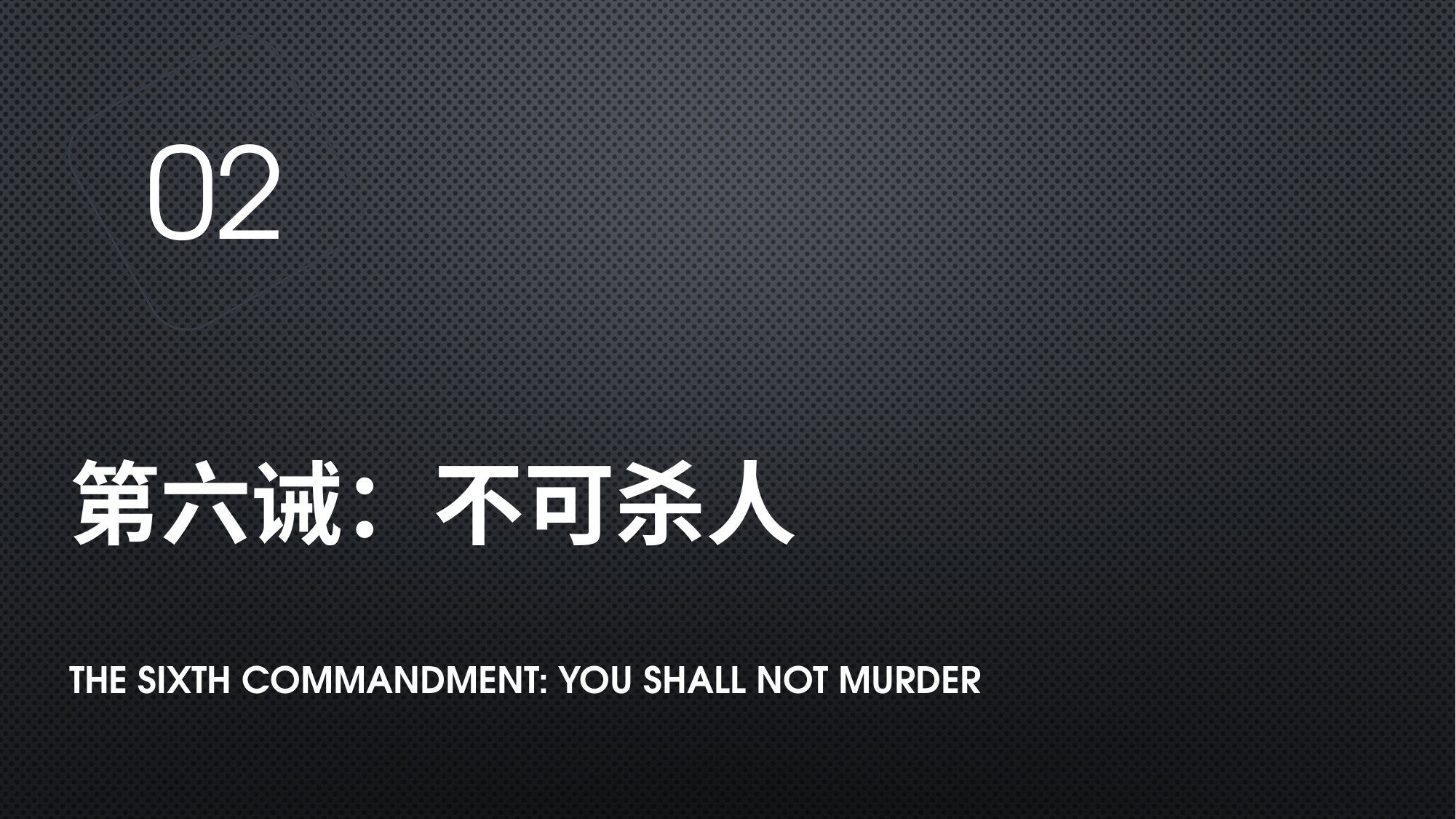

02
# 第六诫：不可杀人
The Sixth Commandment: You Shall Not Murder